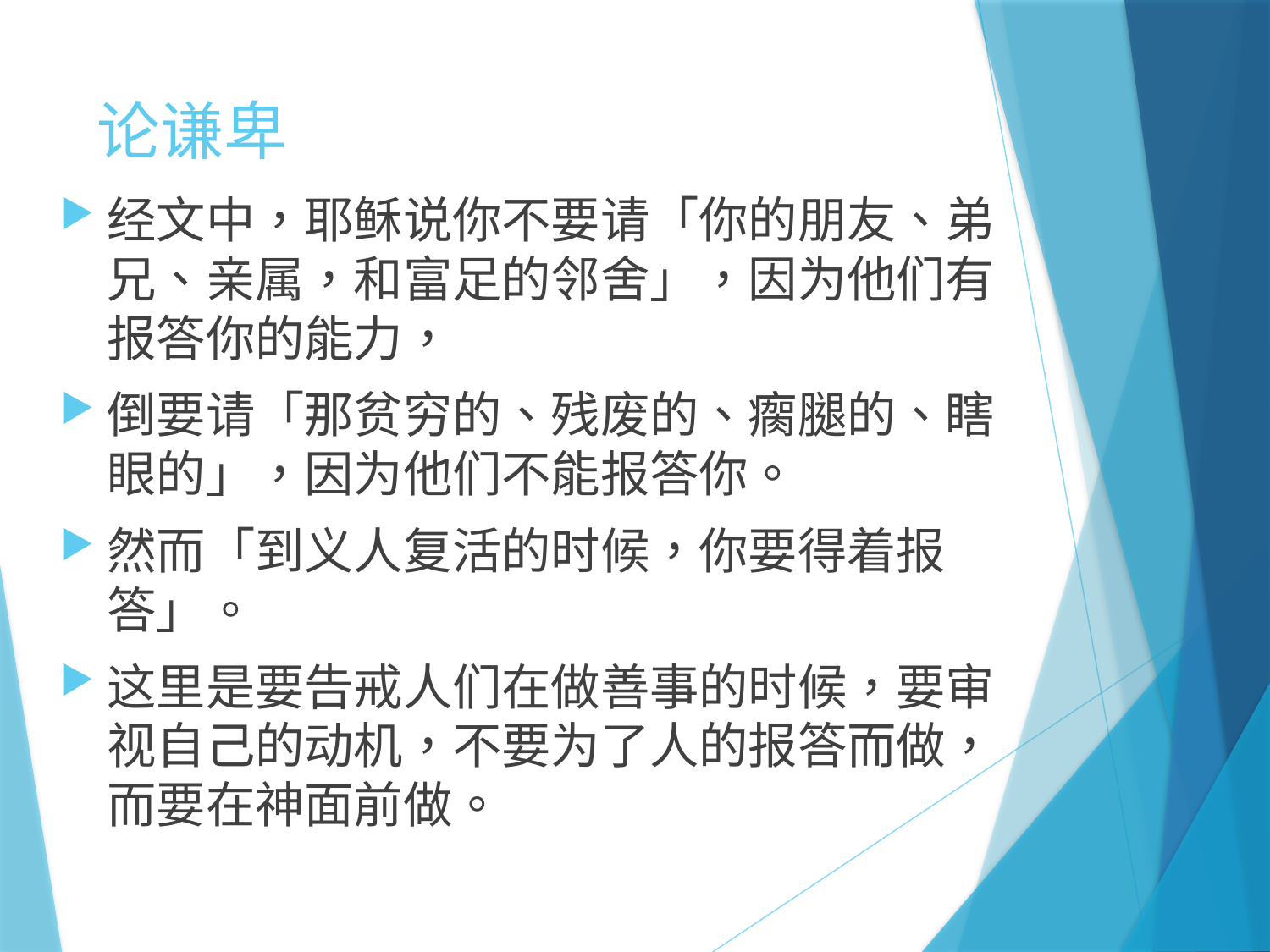

# 论谦卑
经文中，耶稣说你不要请「你的朋友、弟兄、亲属，和富足的邻舍」，因为他们有报答你的能力，
倒要请「那贫穷的、残废的、瘸腿的、瞎眼的」，因为他们不能报答你。
然而「到义人复活的时候，你要得着报答」。
这里是要告戒人们在做善事的时候，要审视自己的动机，不要为了人的报答而做，而要在神面前做。